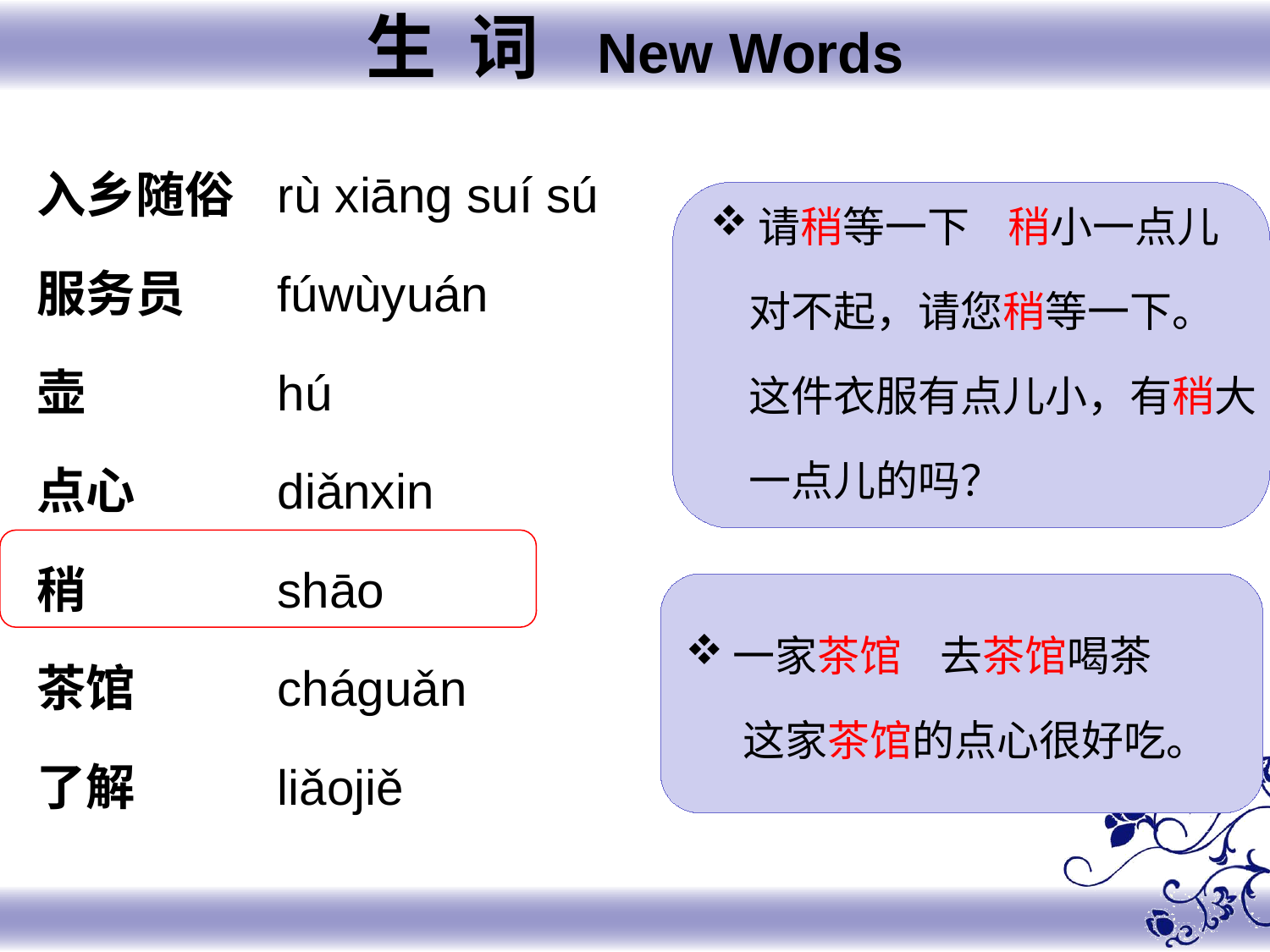

生  词   New Words
rù xiāng suí sú
fúwùyuán
hú
diǎnxin
shāo
cháguǎn
liǎojiě

入乡随俗
服务员
壶
点心
稍
茶馆
了解
请稍等一下    稍小一点儿
   对不起，请您稍等一下。
   这件衣服有点儿小，有稍大
   一点儿的吗？

一家茶馆    去茶馆喝茶
     这家茶馆的点心很好吃。